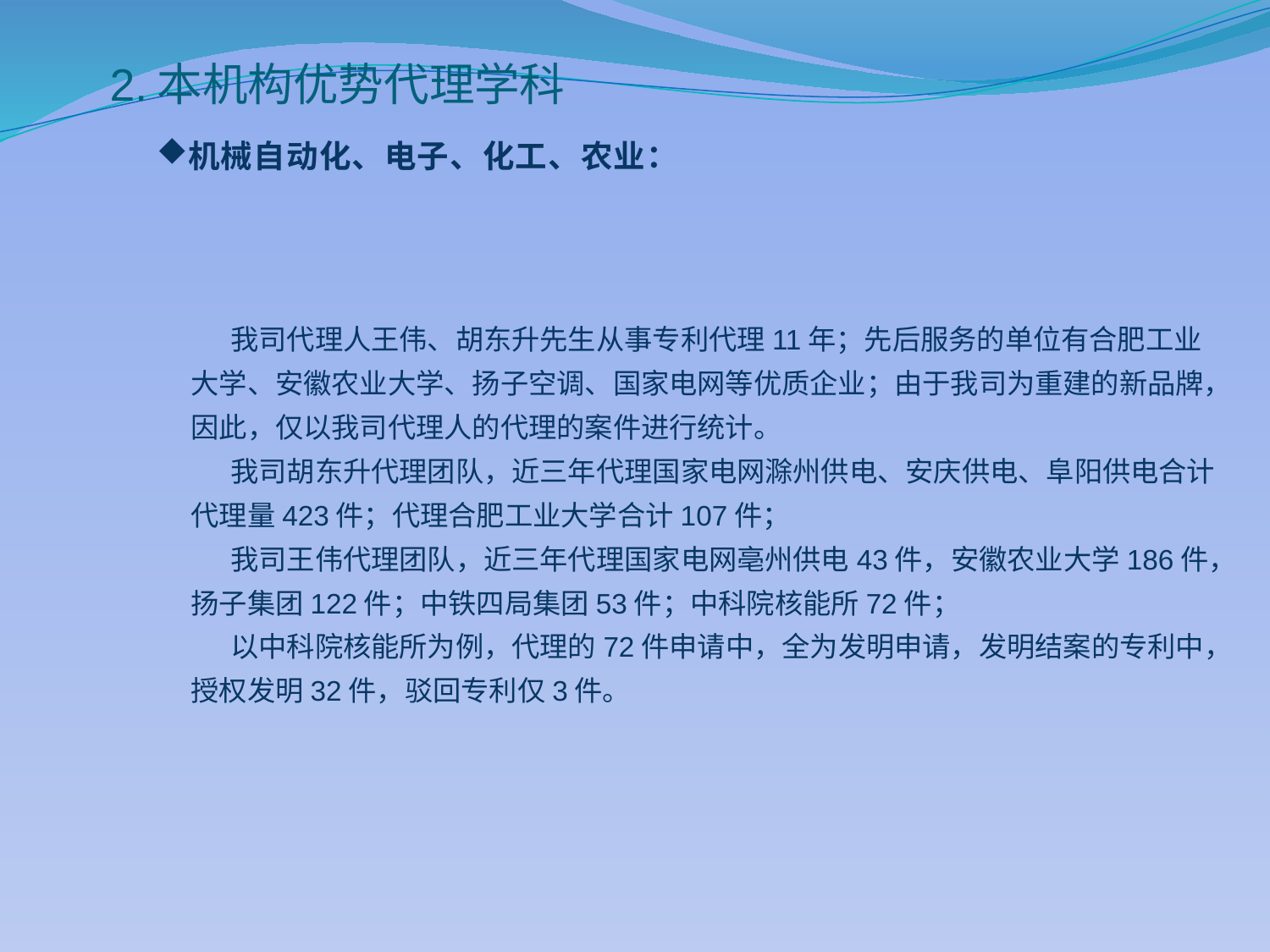

2.本机构优势代理学科
机械自动化、电子、化工、农业：

我司代理人王伟、胡东升先生从事专利代理11年；先后服务的单位有合肥工业大学、安徽农业大学、扬子空调、国家电网等优质企业；由于我司为重建的新品牌，因此，仅以我司代理人的代理的案件进行统计。
我司胡东升代理团队，近三年代理国家电网滁州供电、安庆供电、阜阳供电合计代理量423件；代理合肥工业大学合计107件；
我司王伟代理团队，近三年代理国家电网亳州供电43件，安徽农业大学186件，扬子集团122件；中铁四局集团53件；中科院核能所72件；
以中科院核能所为例，代理的72件申请中，全为发明申请，发明结案的专利中，授权发明32件，驳回专利仅3件。